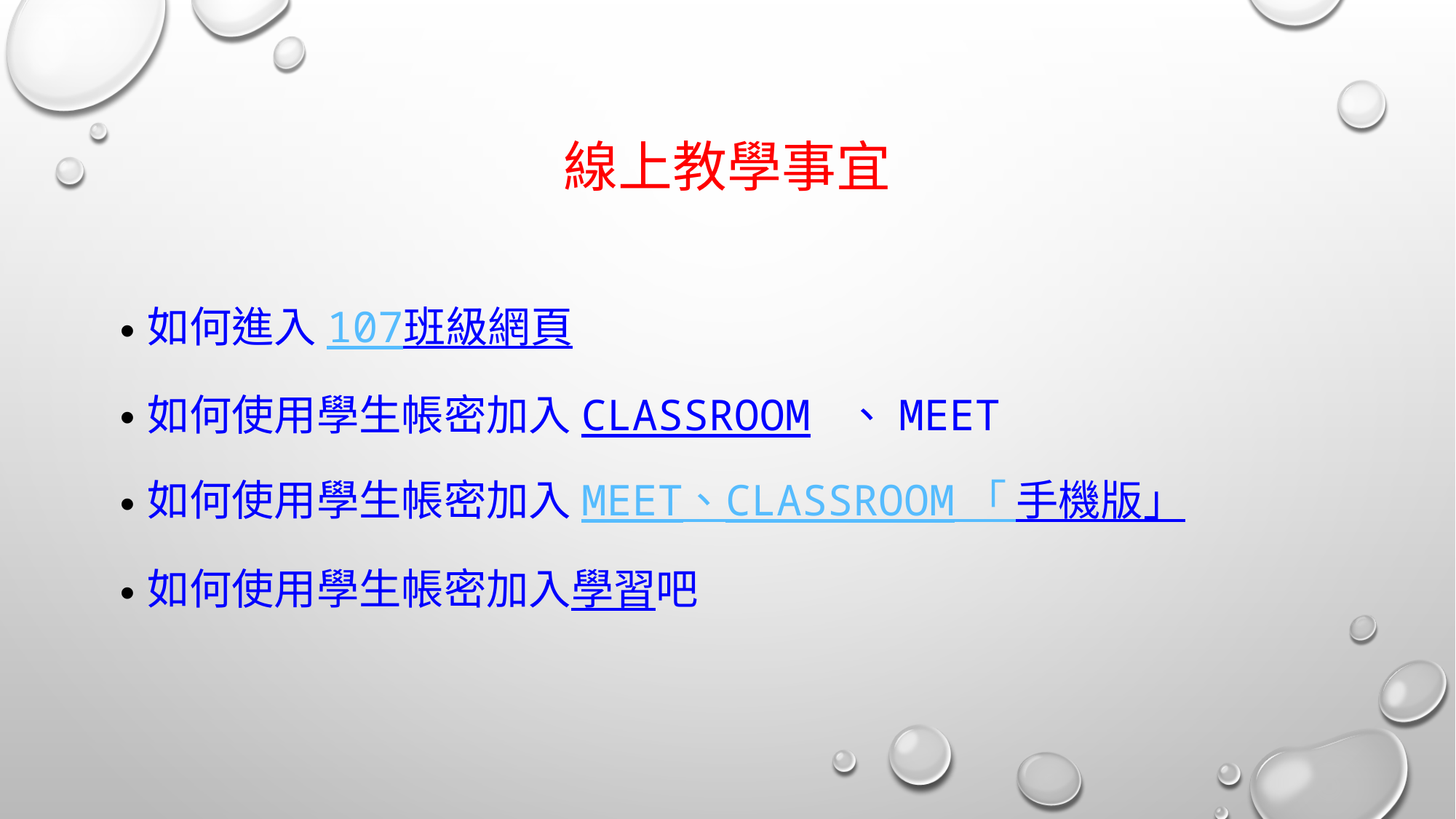

# 線上教學事宜
如何進入107班級網頁
如何使用學生帳密加入classroom 、meet
如何使用學生帳密加入meet、classroom 「 手機版」
如何使用學生帳密加入學習吧